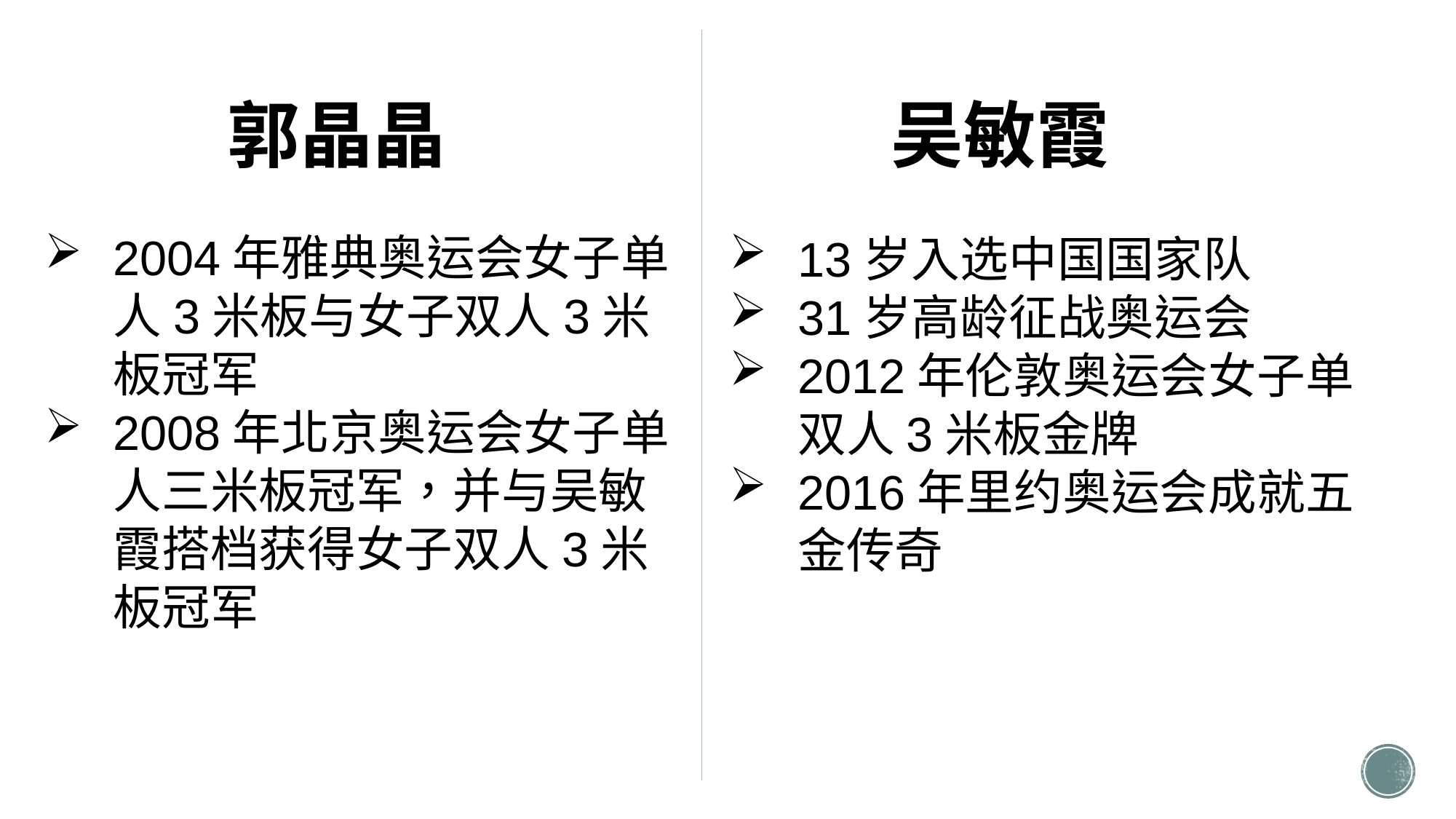

郭晶晶
吴敏霞
2004年雅典奥运会女子单人3米板与女子双人3米板冠军
2008年北京奥运会女子单人三米板冠军，并与吴敏霞搭档获得女子双人3米板冠军

13岁入选中国国家队
31岁高龄征战奥运会
2012年伦敦奥运会女子单双人3米板金牌
2016年里约奥运会成就五金传奇